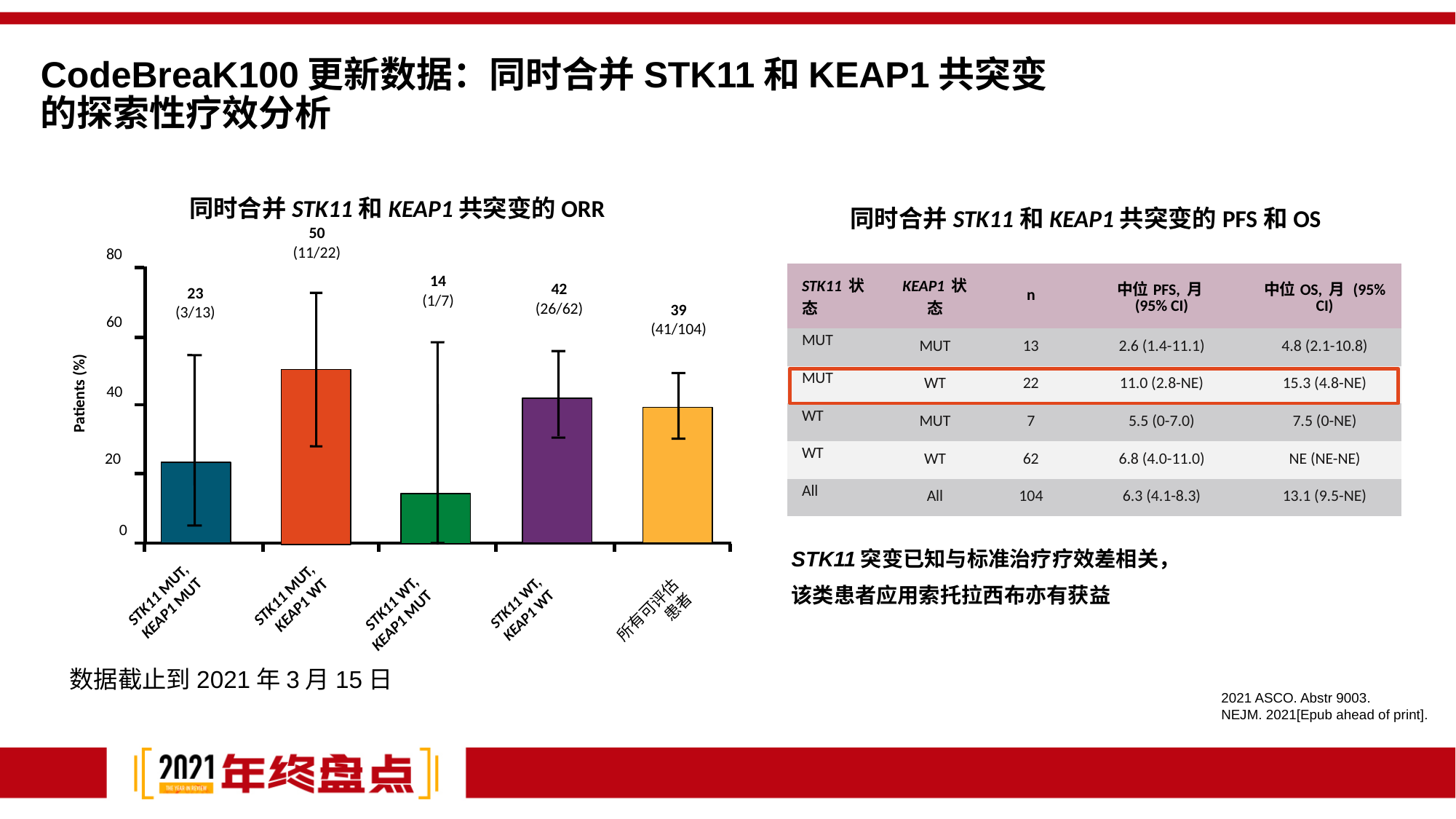

# CodeBreaK100更新数据：同时合并STK11和KEAP1共突变的探索性疗效分析
同时合并STK11和KEAP1共突变的ORR
同时合并STK11和KEAP1共突变的PFS和OS
50
(11/22)
80
60
40
20
0
| STK11 状态 | KEAP1 状态 | n | 中位PFS, 月 (95% CI) | 中位OS, 月 (95% CI) |
| --- | --- | --- | --- | --- |
| MUT | MUT | 13 | 2.6 (1.4-11.1) | 4.8 (2.1-10.8) |
| MUT | WT | 22 | 11.0 (2.8-NE) | 15.3 (4.8-NE) |
| WT | MUT | 7 | 5.5 (0-7.0) | 7.5 (0-NE) |
| WT | WT | 62 | 6.8 (4.0-11.0) | NE (NE-NE) |
| All | All | 104 | 6.3 (4.1-8.3) | 13.1 (9.5-NE) |
14
(1/7)

42
(26/62)
23
(3/13)

39
(41/104)

Patients (%)

STK11突变已知与标准治疗疗效差相关，
该类患者应用索托拉西布亦有获益
STK11 MUT,
KEAP1 MUT
STK11 MUT,
KEAP1 WT
STK11 WT,
KEAP1 WT
STK11 WT,
KEAP1 MUT
所有可评估
患者
数据截止到2021年3月15日
2021 ASCO. Abstr 9003.
NEJM. 2021[Epub ahead of print].